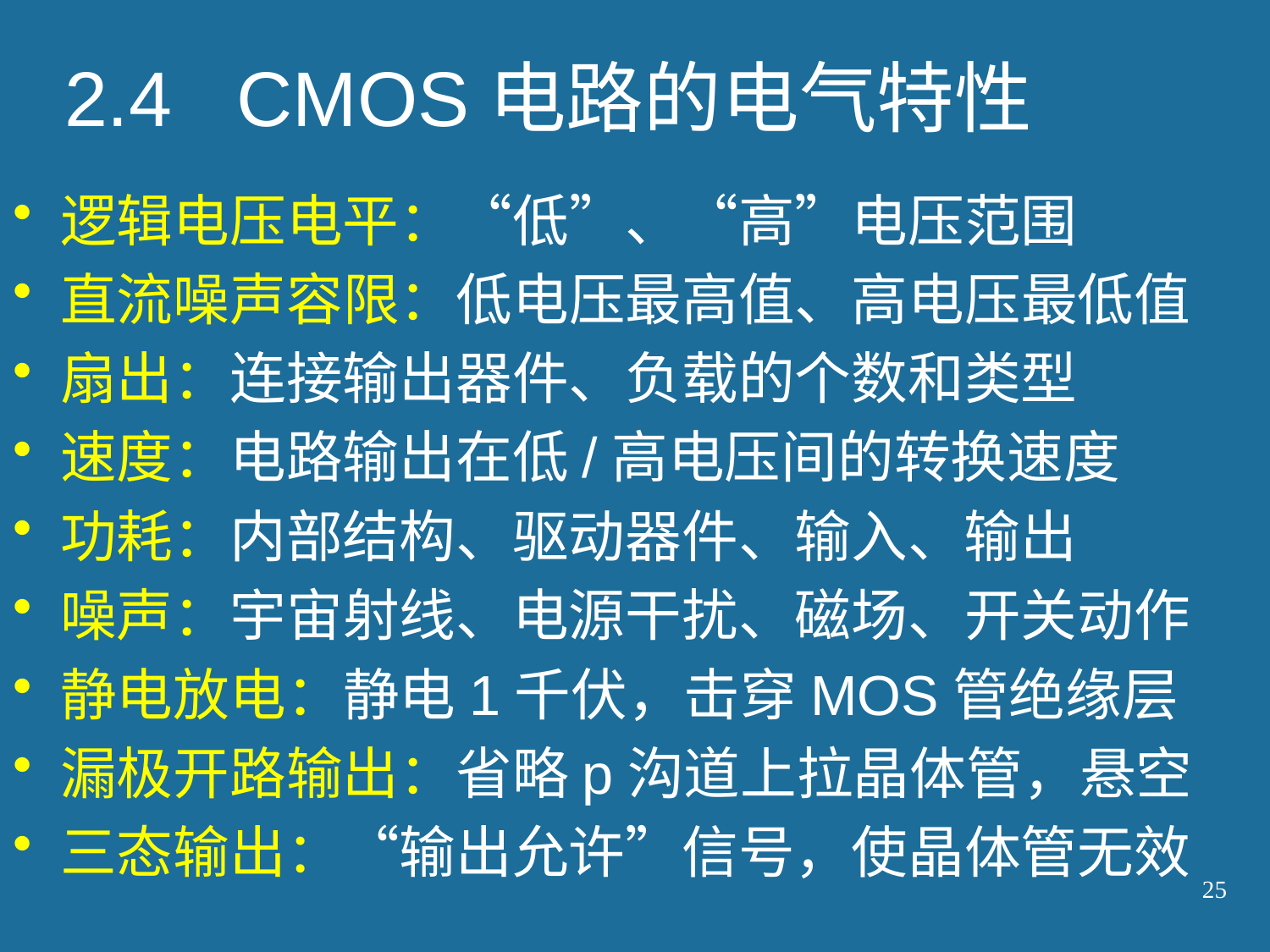

# 2.4   CMOS电路的电气特性
逻辑电压电平：“低”、“高”电压范围
直流噪声容限：低电压最高值、高电压最低值
扇出：连接输出器件、负载的个数和类型
速度：电路输出在低/高电压间的转换速度
功耗：内部结构、驱动器件、输入、输出
噪声：宇宙射线、电源干扰、磁场、开关动作
静电放电：静电1千伏，击穿MOS管绝缘层
漏极开路输出：省略p沟道上拉晶体管，悬空
三态输出：“输出允许”信号，使晶体管无效
25